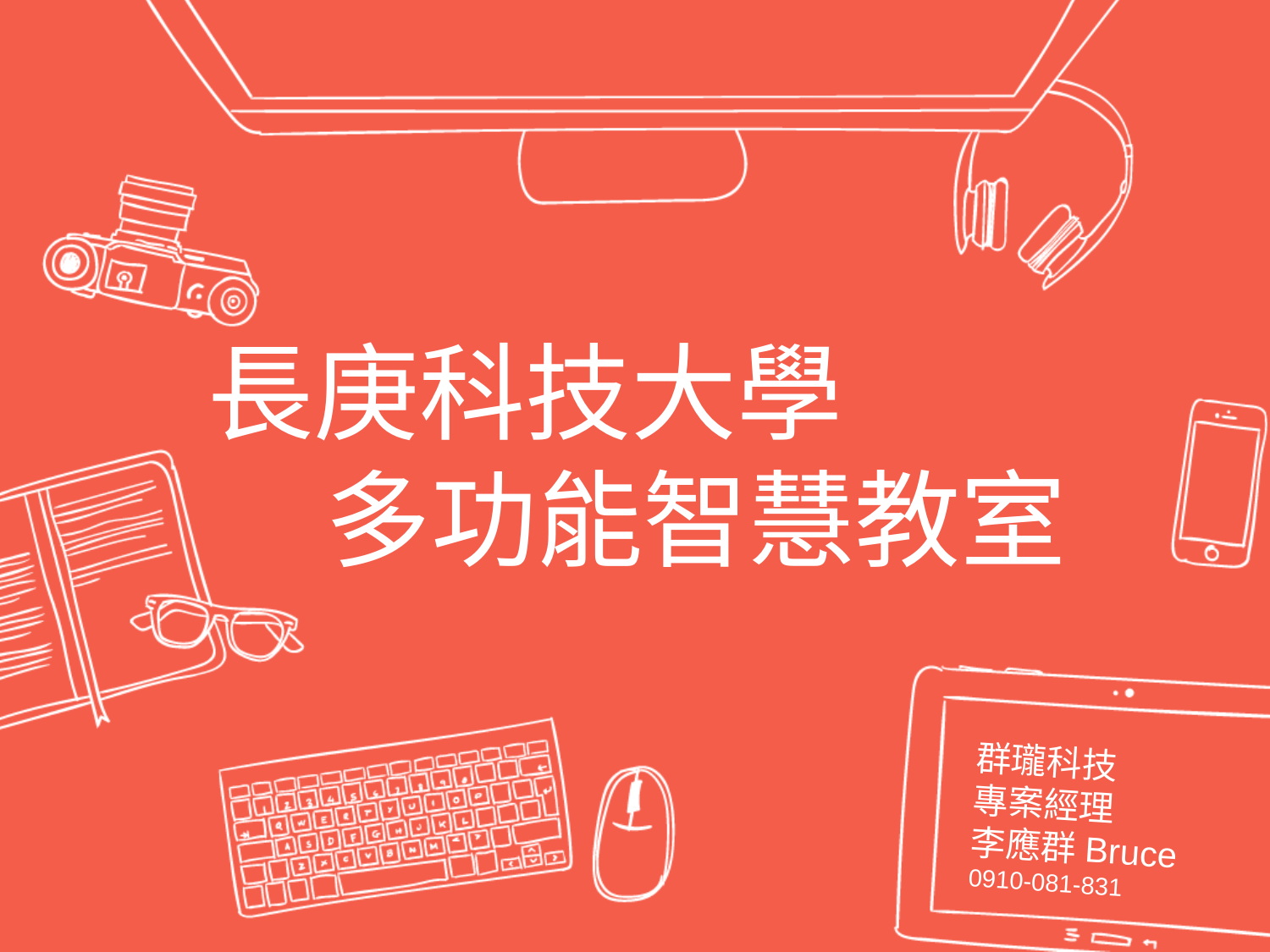

# 長庚科技大學 多功能智慧教室
群瓏科技
專案經理
李應群Bruce
0910-081-831